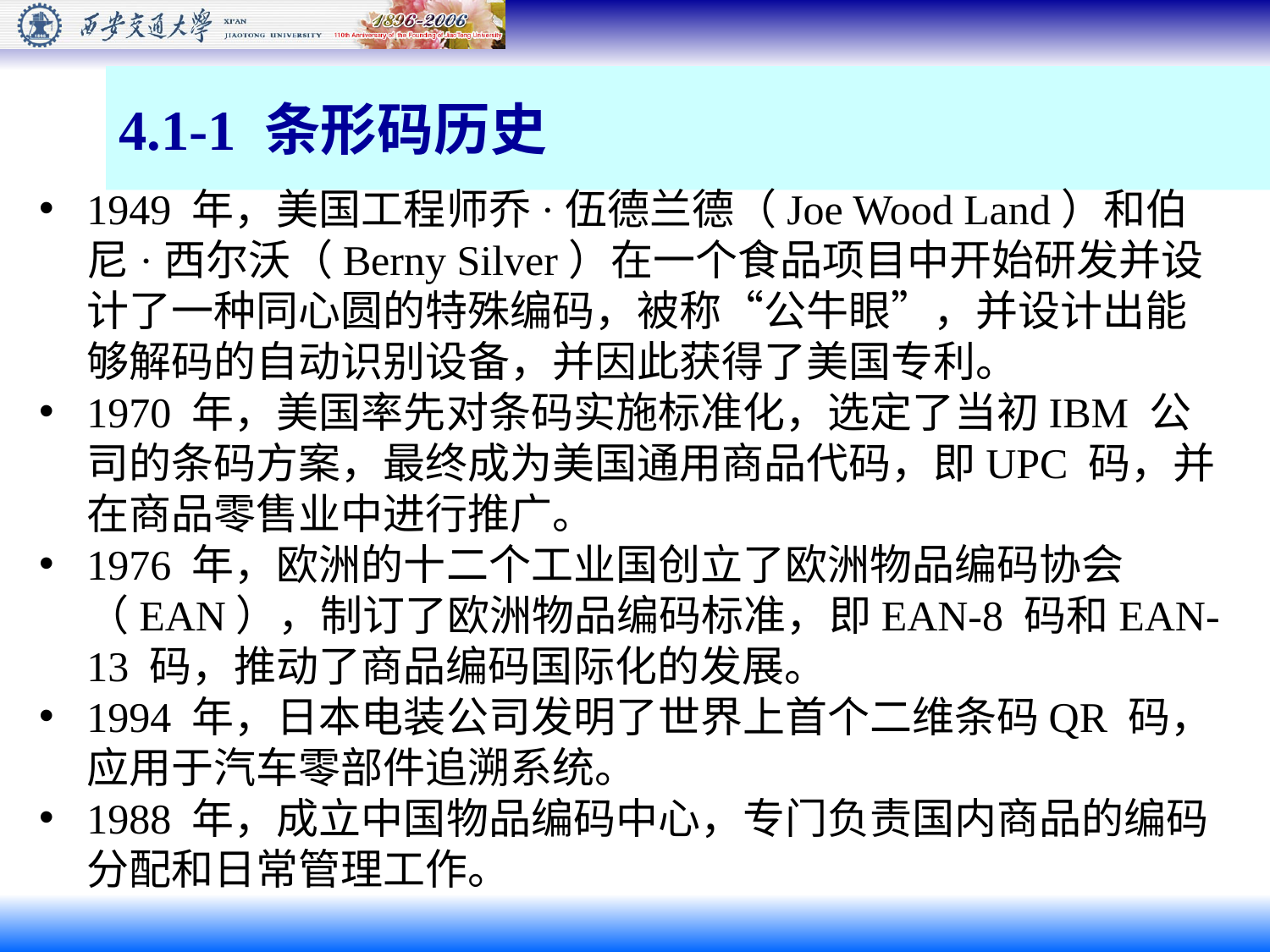

4.1-1 条形码历史
1949 年，美国工程师乔·伍德兰德（Joe Wood Land）和伯尼·西尔沃（Berny Silver）在一个食品项目中开始研发并设计了一种同心圆的特殊编码，被称“公牛眼”，并设计出能够解码的自动识别设备，并因此获得了美国专利。
1970 年，美国率先对条码实施标准化，选定了当初IBM 公司的条码方案，最终成为美国通用商品代码，即UPC 码，并在商品零售业中进行推广。
1976 年，欧洲的十二个工业国创立了欧洲物品编码协会（EAN），制订了欧洲物品编码标准，即EAN-8 码和EAN-13 码，推动了商品编码国际化的发展。
1994 年，日本电装公司发明了世界上首个二维条码QR 码，应用于汽车零部件追溯系统。
1988 年，成立中国物品编码中心，专门负责国内商品的编码分配和日常管理工作。